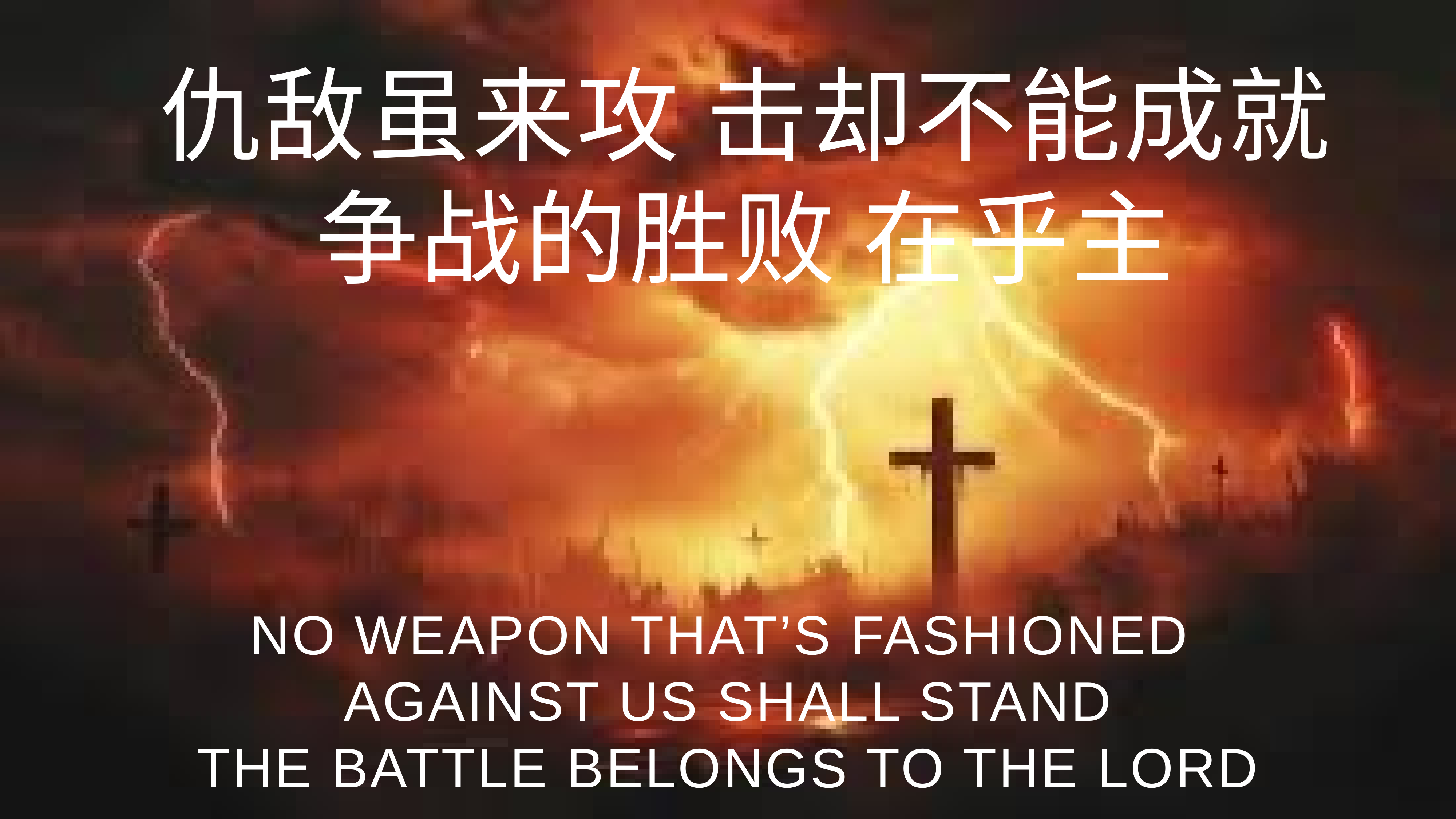

仇敌虽来攻 击却不能成就
争战的胜败 在乎主
No weapon that’s fashioned
against us shall stand
The battle belongs to the lord